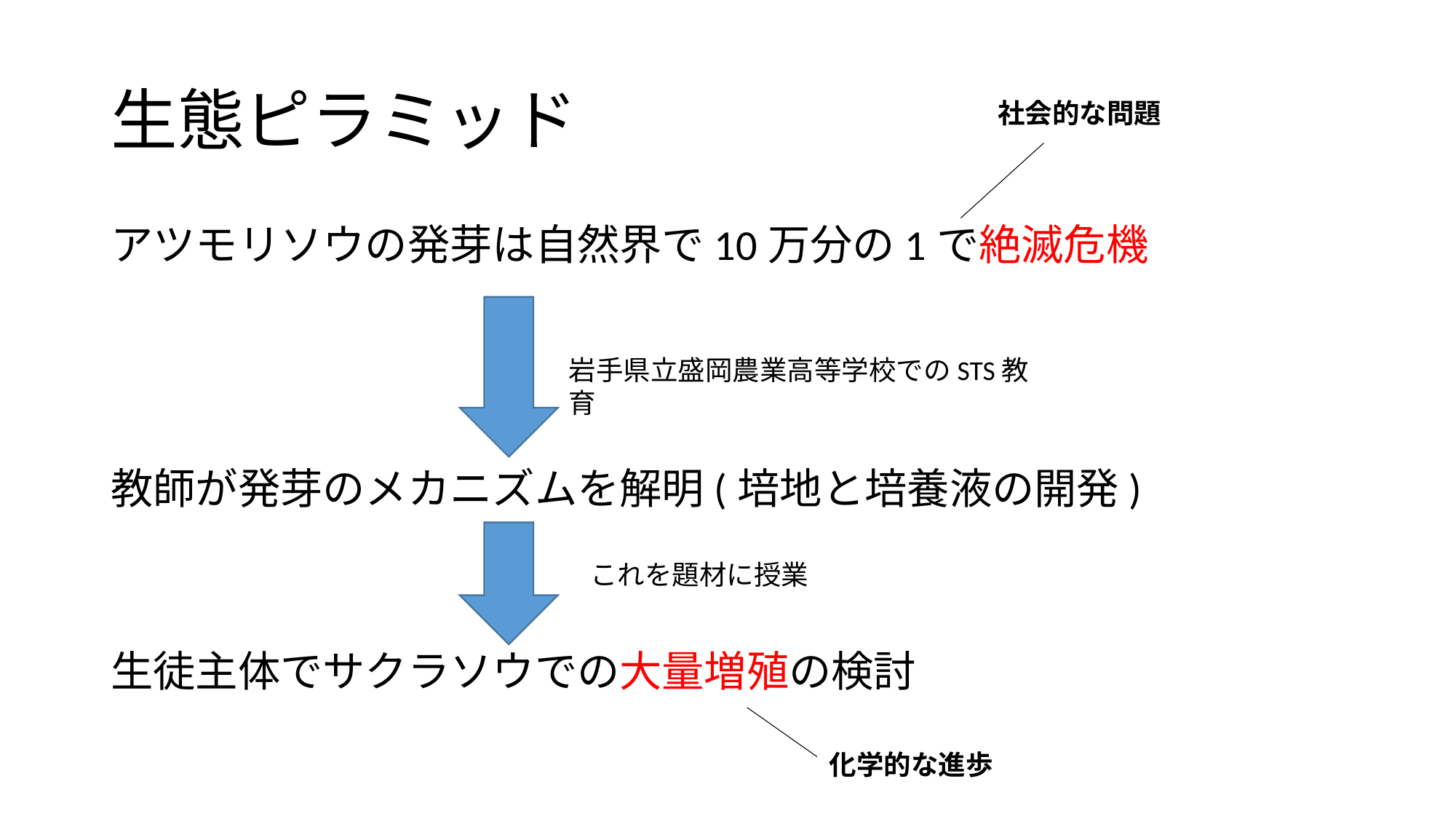

# 生態ピラミッド
社会的な問題
アツモリソウの発芽は自然界で10万分の1で絶滅危機

教師が発芽のメカニズムを解明(培地と培養液の開発)

生徒主体でサクラソウでの大量増殖の検討

岩手県立盛岡農業高等学校でのSTS教育

これを題材に授業
化学的な進歩